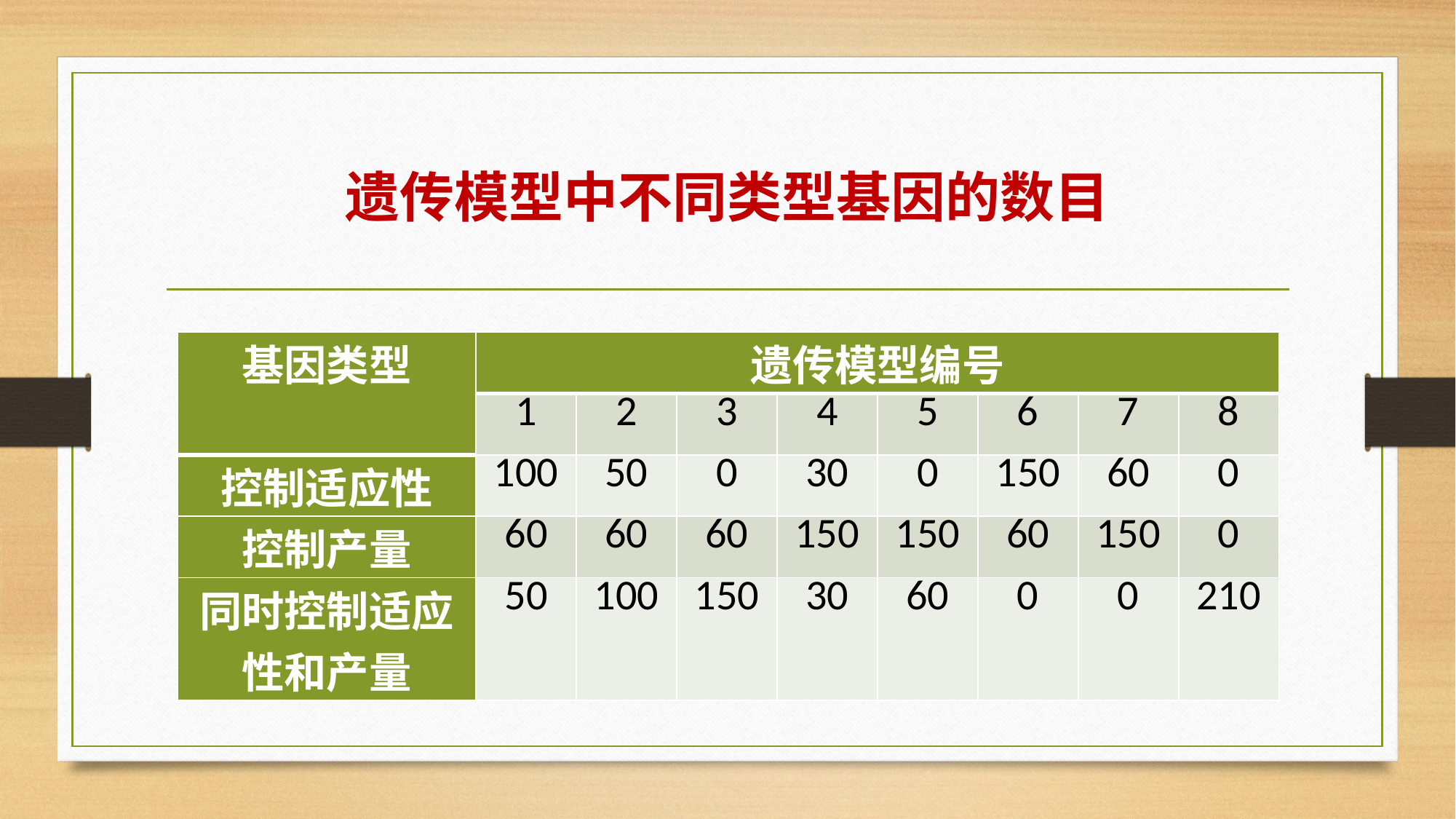

# 遗传模型中不同类型基因的数目
| 基因类型 | 遗传模型编号 |  |  |  |  |  |  |  |
| --- | --- | --- | --- | --- | --- | --- | --- | --- |
|  | 1 | 2 | 3 | 4 | 5 | 6 | 7 | 8 |
| 控制适应性 | 100 | 50 | 0 | 30 | 0 | 150 | 60 | 0 |
| 控制产量 | 60 | 60 | 60 | 150 | 150 | 60 | 150 | 0 |
| 同时控制适应性和产量 | 50 | 100 | 150 | 30 | 60 | 0 | 0 | 210 |